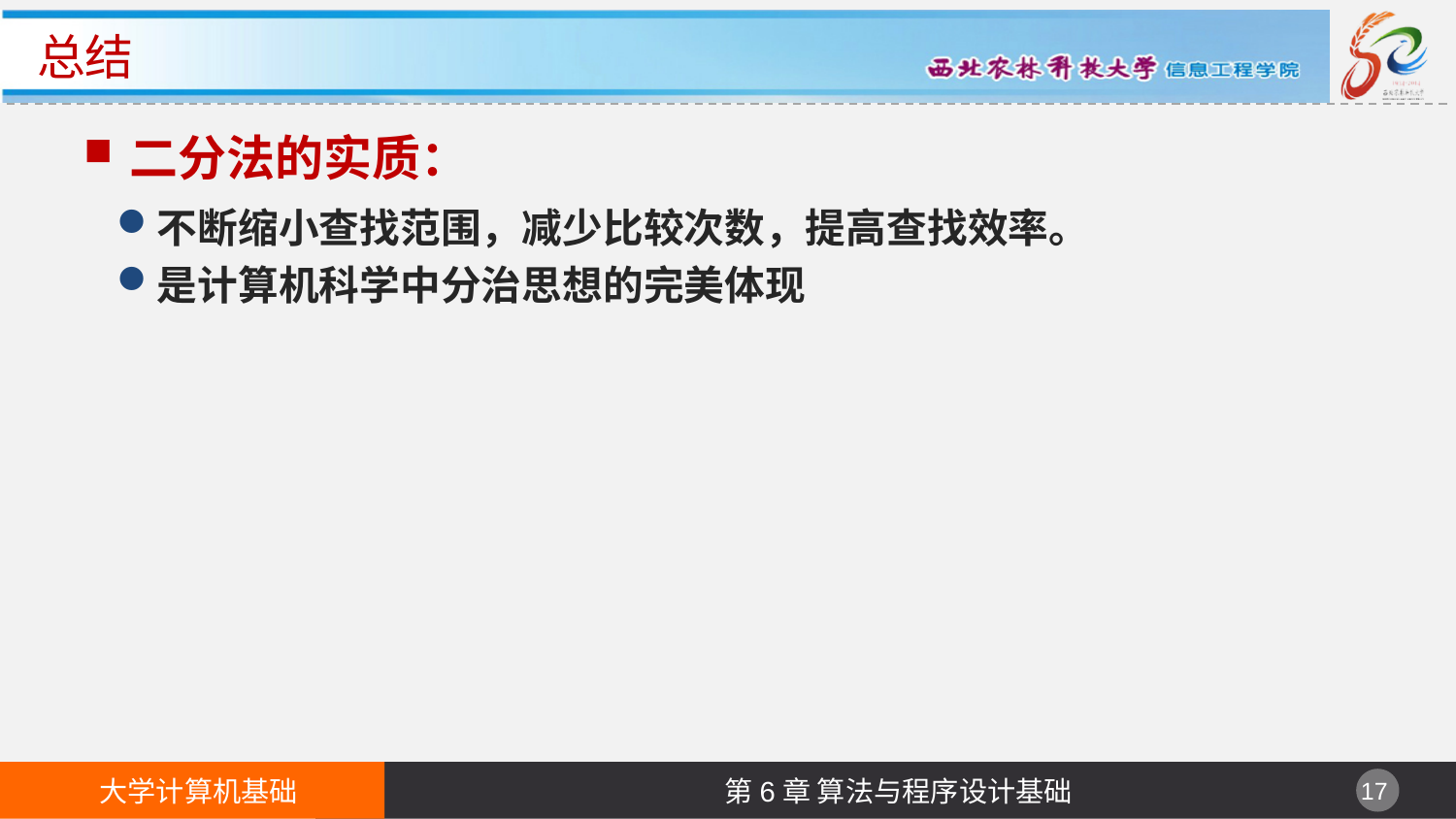

# 总结
二分法的实质：
不断缩小查找范围，减少比较次数，提高查找效率。
是计算机科学中分治思想的完美体现